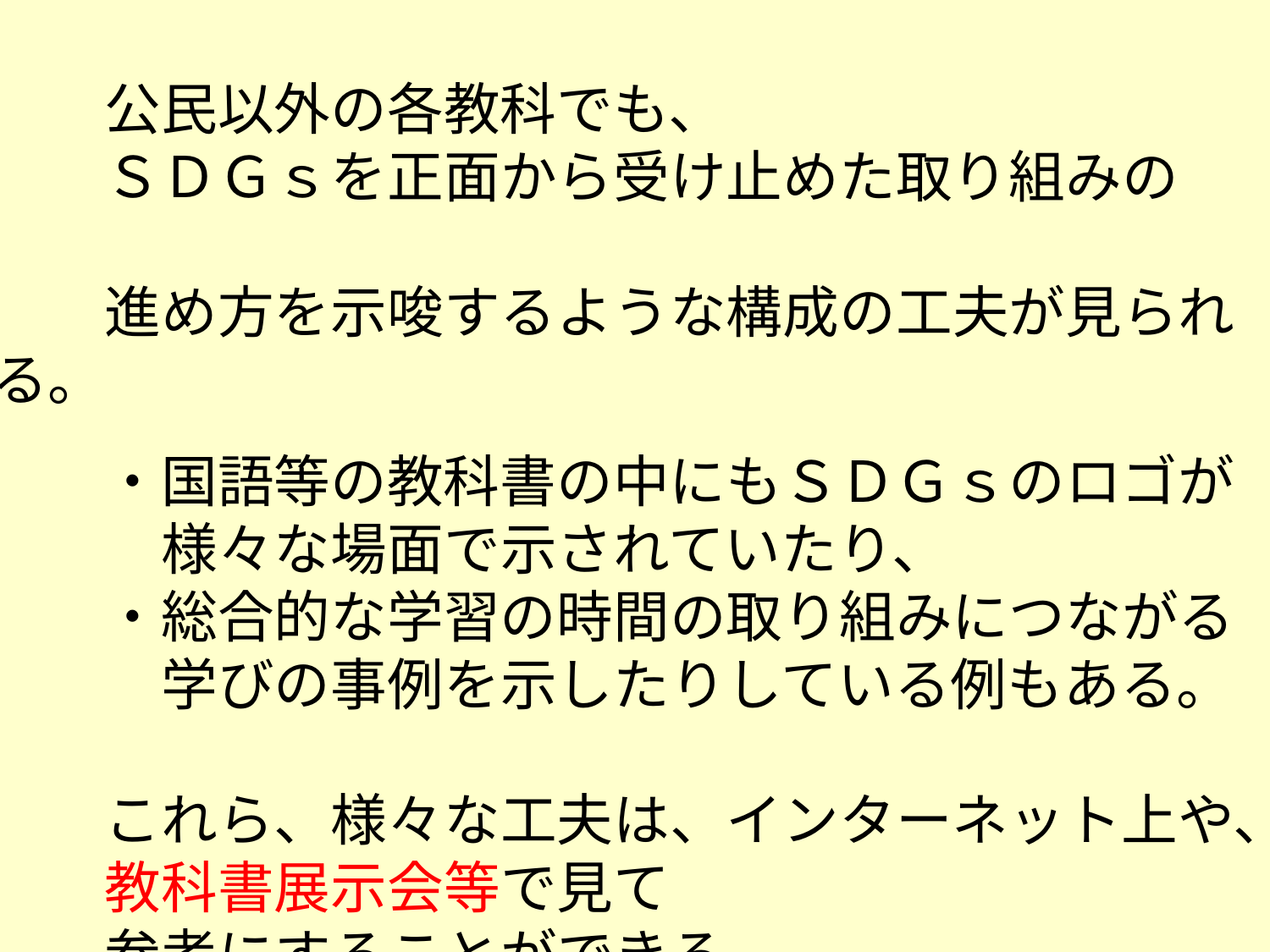

公民以外の各教科でも、
　　ＳＤＧｓを正面から受け止めた取り組みの
　　進め方を示唆するような構成の工夫が見られる。

　　・国語等の教科書の中にもＳＤＧｓのロゴが
　　　様々な場面で示されていたり、
　　・総合的な学習の時間の取り組みにつながる
　　　学びの事例を示したりしている例もある。

　　これら、様々な工夫は、インターネット上や、
　　教科書展示会等で見て
　　参考にすることができる。